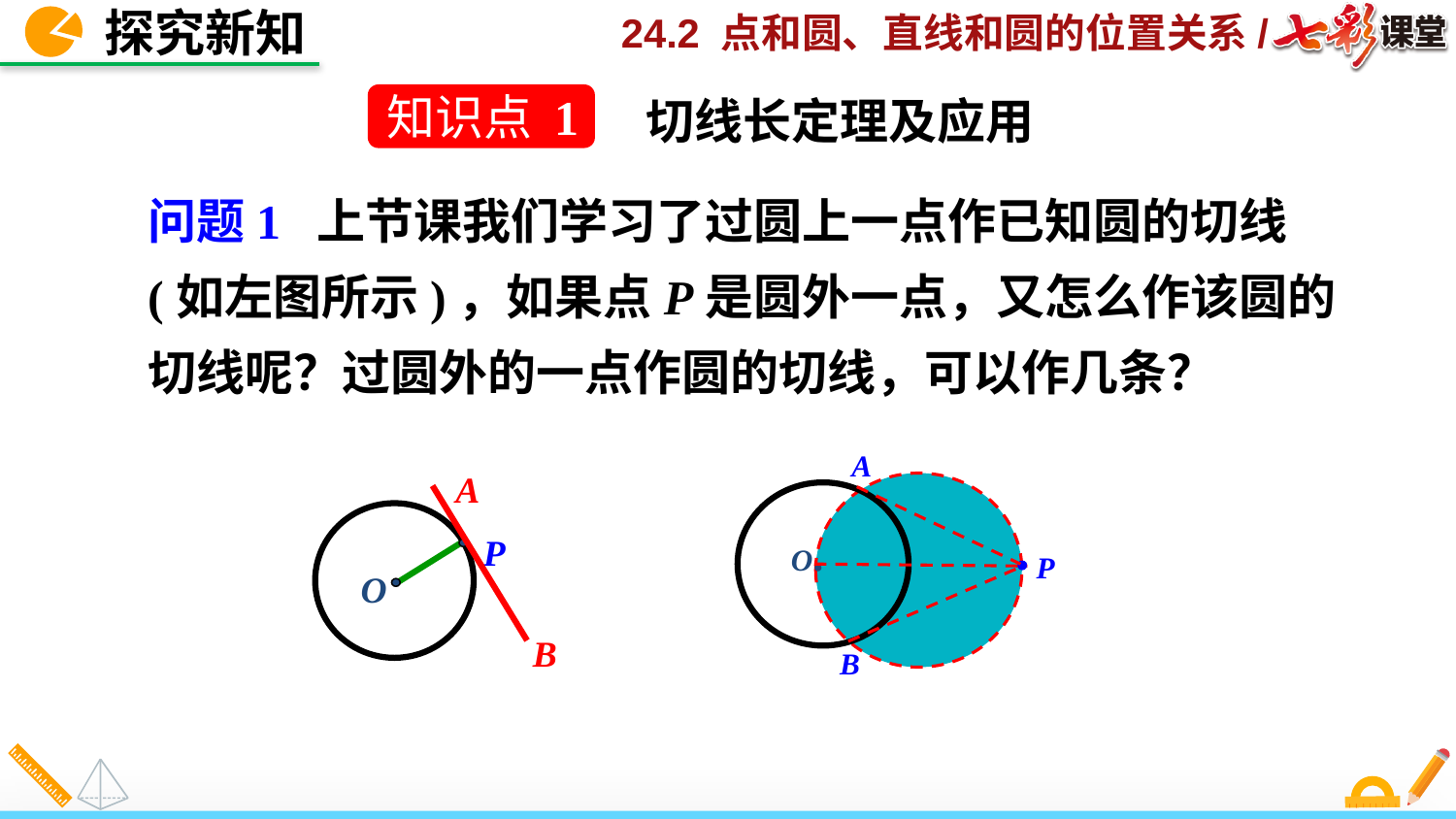

探究新知

切线长定理及应用

知识点 1
问题1  上节课我们学习了过圆上一点作已知圆的切线(如左图所示)，如果点P是圆外一点，又怎么作该圆的切线呢？过圆外的一点作圆的切线，可以作几条？
A
A

B

O.
P

P

O

B